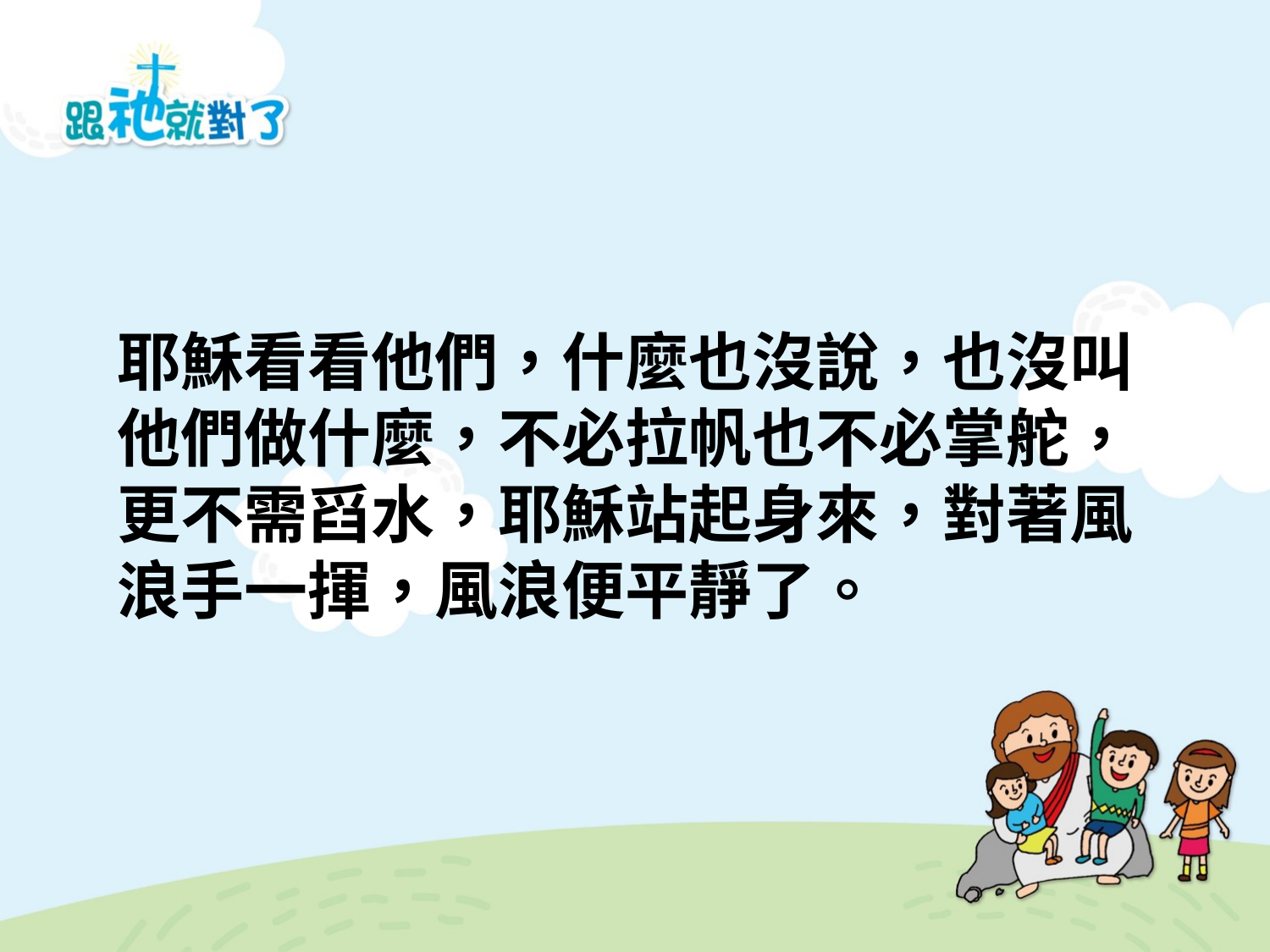

耶穌看看他們，什麼也沒說，也沒叫他們做什麼，不必拉帆也不必掌舵，更不需舀水，耶穌站起身來，對著風浪手一揮，風浪便平靜了。